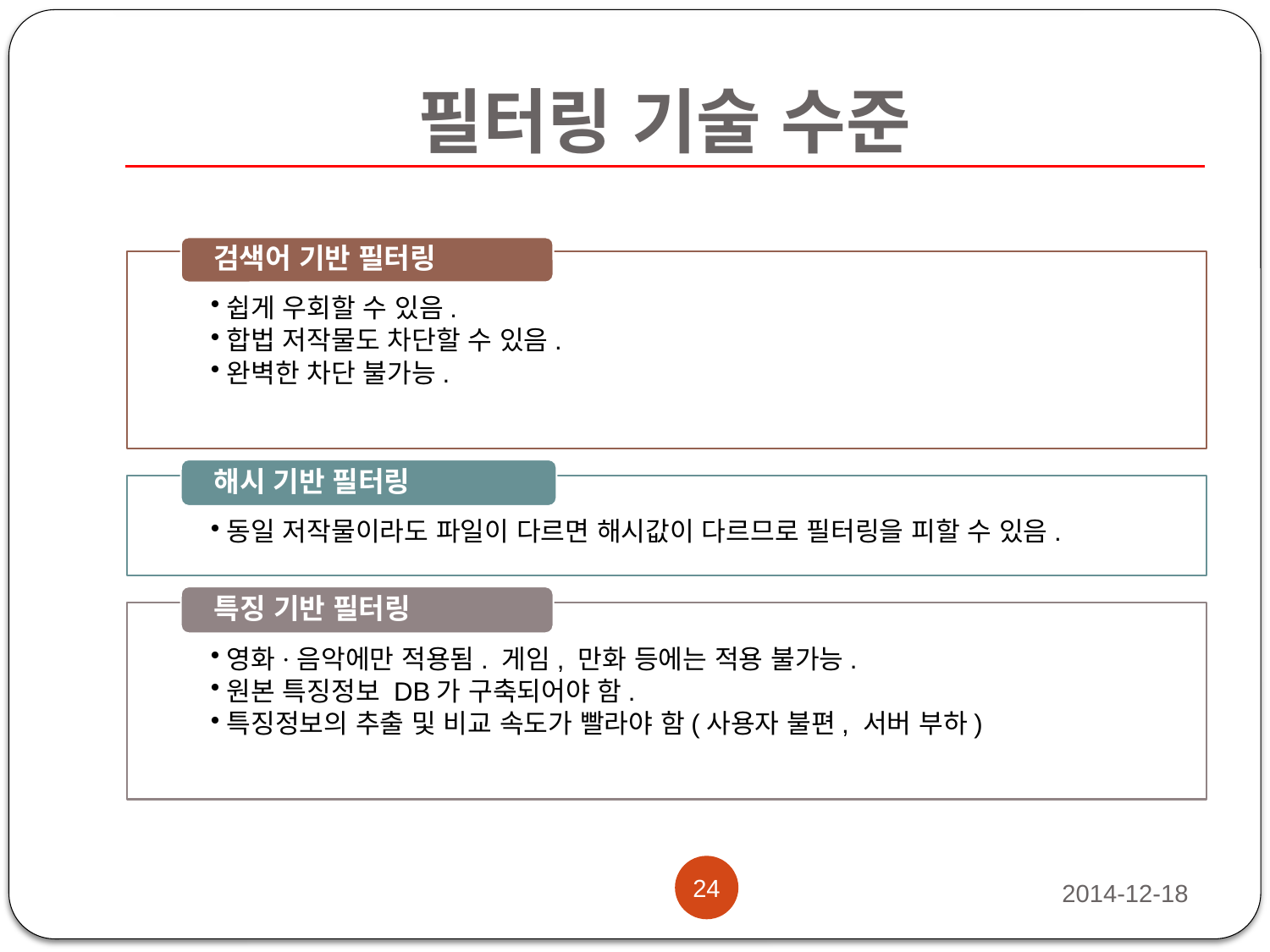

# 필터링 기술 수준
쉽게 우회할 수 있음.
합법 저작물도 차단할 수 있음.
완벽한 차단 불가능.
검색어 기반 필터링
동일 저작물이라도 파일이 다르면 해시값이 다르므로 필터링을 피할 수 있음.
해시 기반 필터링
영화·음악에만 적용됨. 게임, 만화 등에는 적용 불가능.
원본 특징정보 DB가 구축되어야 함.
특징정보의 추출 및 비교 속도가 빨라야 함(사용자 불편, 서버 부하)
특징 기반 필터링
24
2014-12-18